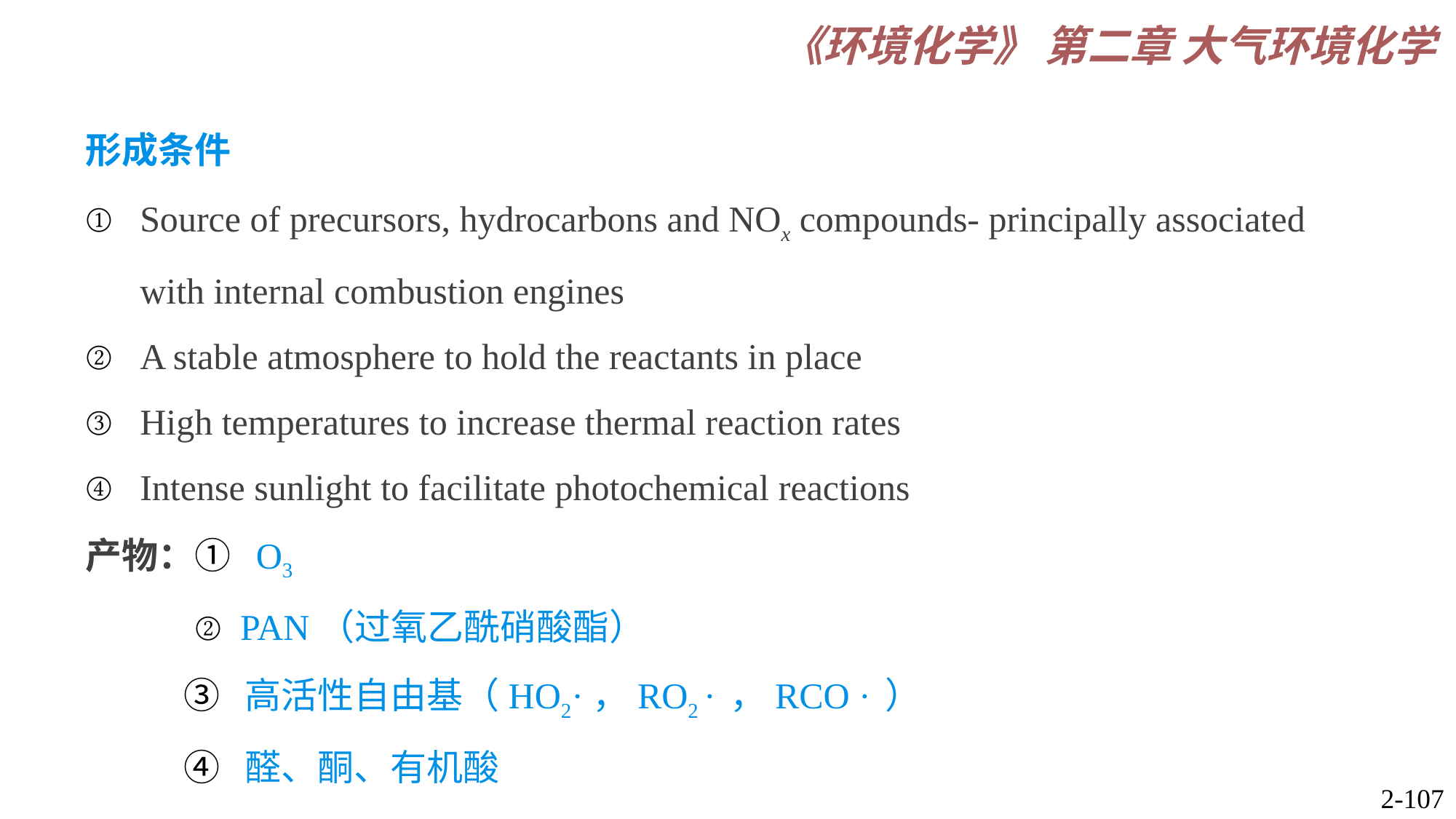

形成条件
Source of precursors, hydrocarbons and NOx compounds- principally associated with internal combustion engines
A stable atmosphere to hold the reactants in place
High temperatures to increase thermal reaction rates
Intense sunlight to facilitate photochemical reactions
产物：①  O3
            ②  PAN（过氧乙酰硝酸酯）
            ③  高活性自由基（HO2·，RO2 · ，RCO · ）
            ④  醛、酮、有机酸
2-107